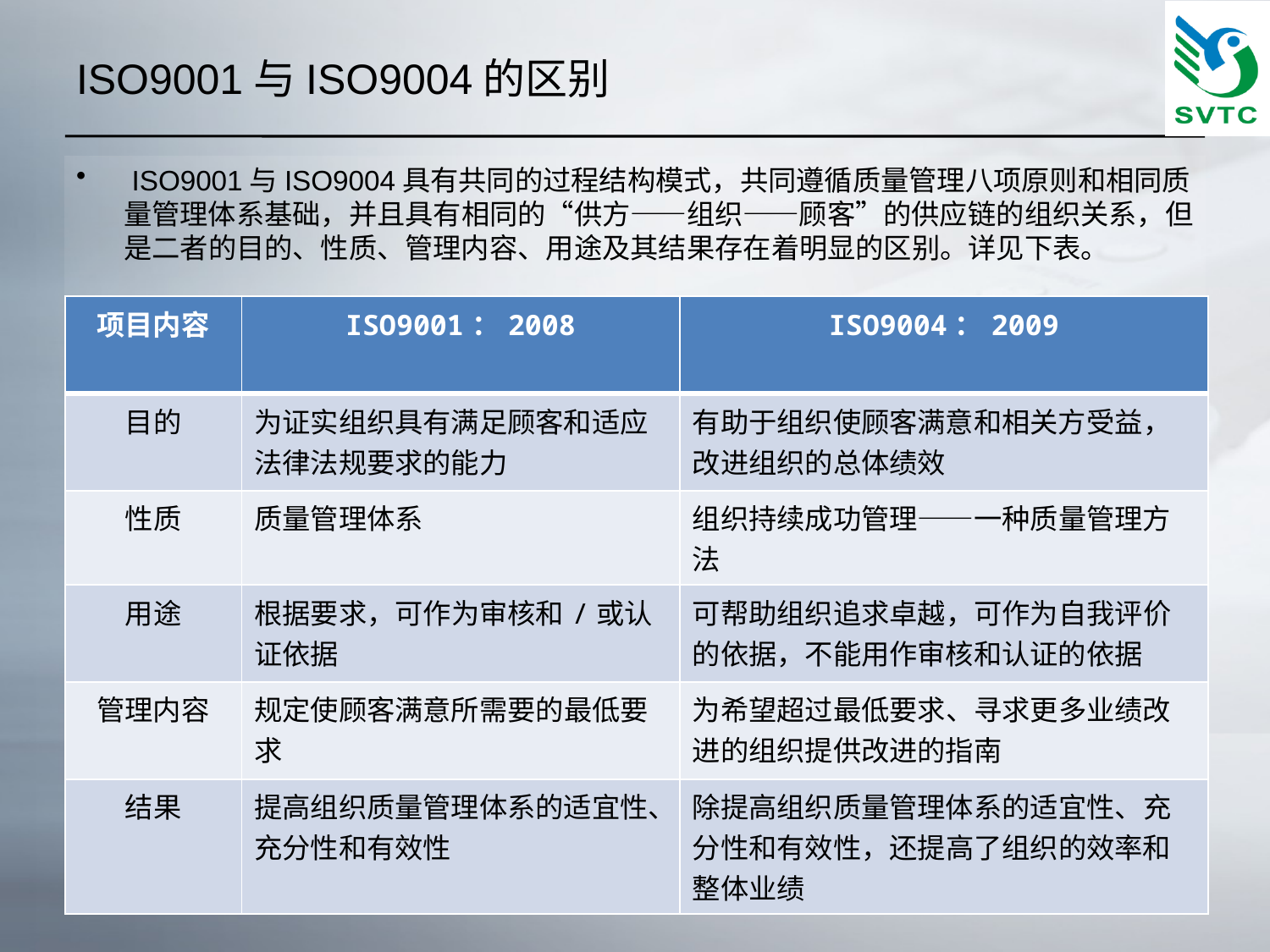

# ISO9001与ISO9004的区别
 ISO9001与ISO9004具有共同的过程结构模式，共同遵循质量管理八项原则和相同质量管理体系基础，并且具有相同的“供方——组织——顾客”的供应链的组织关系，但是二者的目的、性质、管理内容、用途及其结果存在着明显的区别。详见下表。
| 项目内容 | ISO9001：2008 | ISO9004：2009 |
| --- | --- | --- |
| 目的 | 为证实组织具有满足顾客和适应法律法规要求的能力 | 有助于组织使顾客满意和相关方受益，改进组织的总体绩效 |
| 性质 | 质量管理体系 | 组织持续成功管理——一种质量管理方法 |
| 用途 | 根据要求，可作为审核和/或认证依据 | 可帮助组织追求卓越，可作为自我评价的依据，不能用作审核和认证的依据 |
| 管理内容 | 规定使顾客满意所需要的最低要求 | 为希望超过最低要求、寻求更多业绩改进的组织提供改进的指南 |
| 结果 | 提高组织质量管理体系的适宜性、充分性和有效性 | 除提高组织质量管理体系的适宜性、充分性和有效性，还提高了组织的效率和整体业绩 |